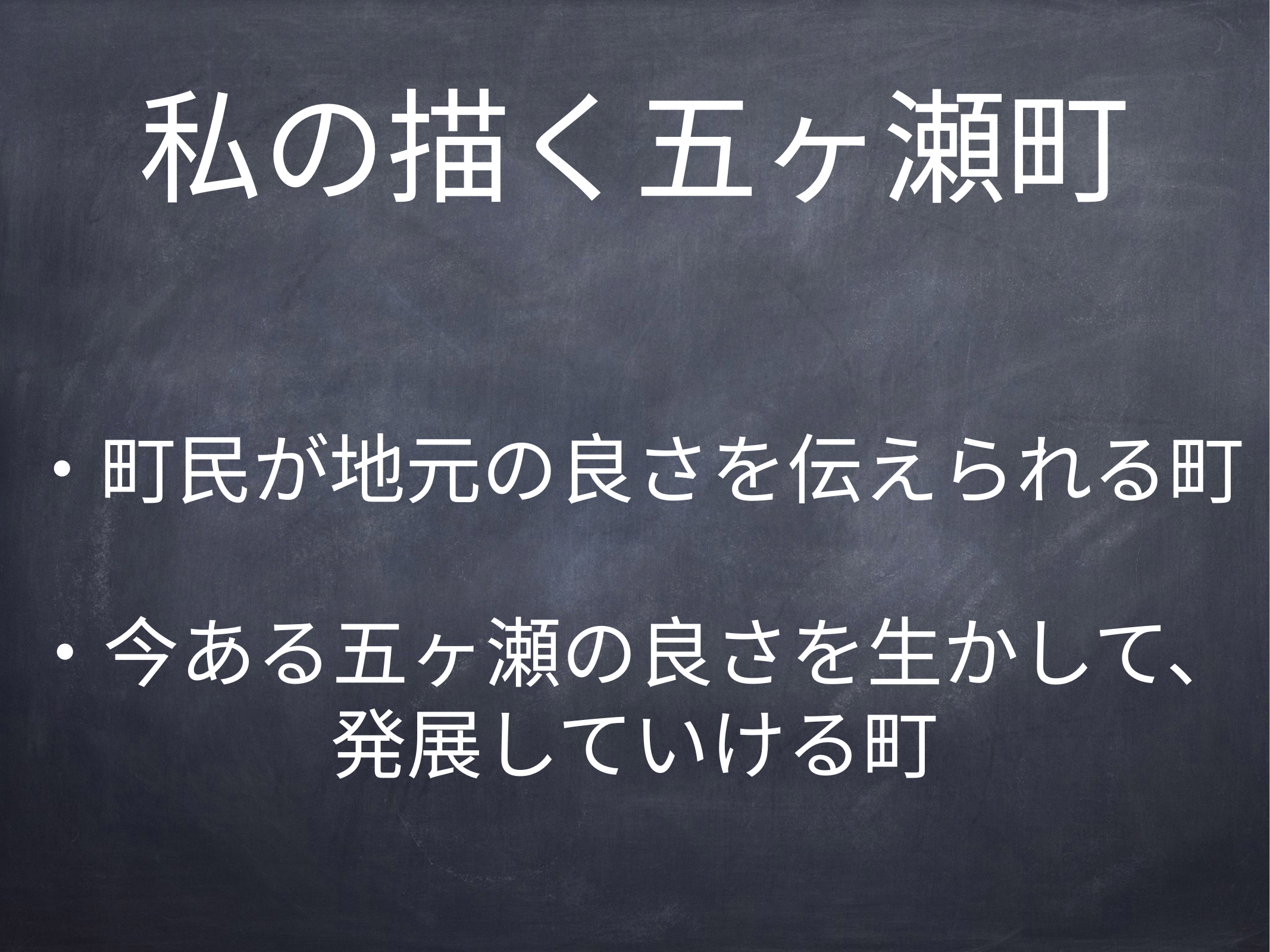

# 私の描く五ヶ瀬町
・町民が地元の良さを伝えられる町

・今ある五ヶ瀬の良さを生かして、
発展していける町